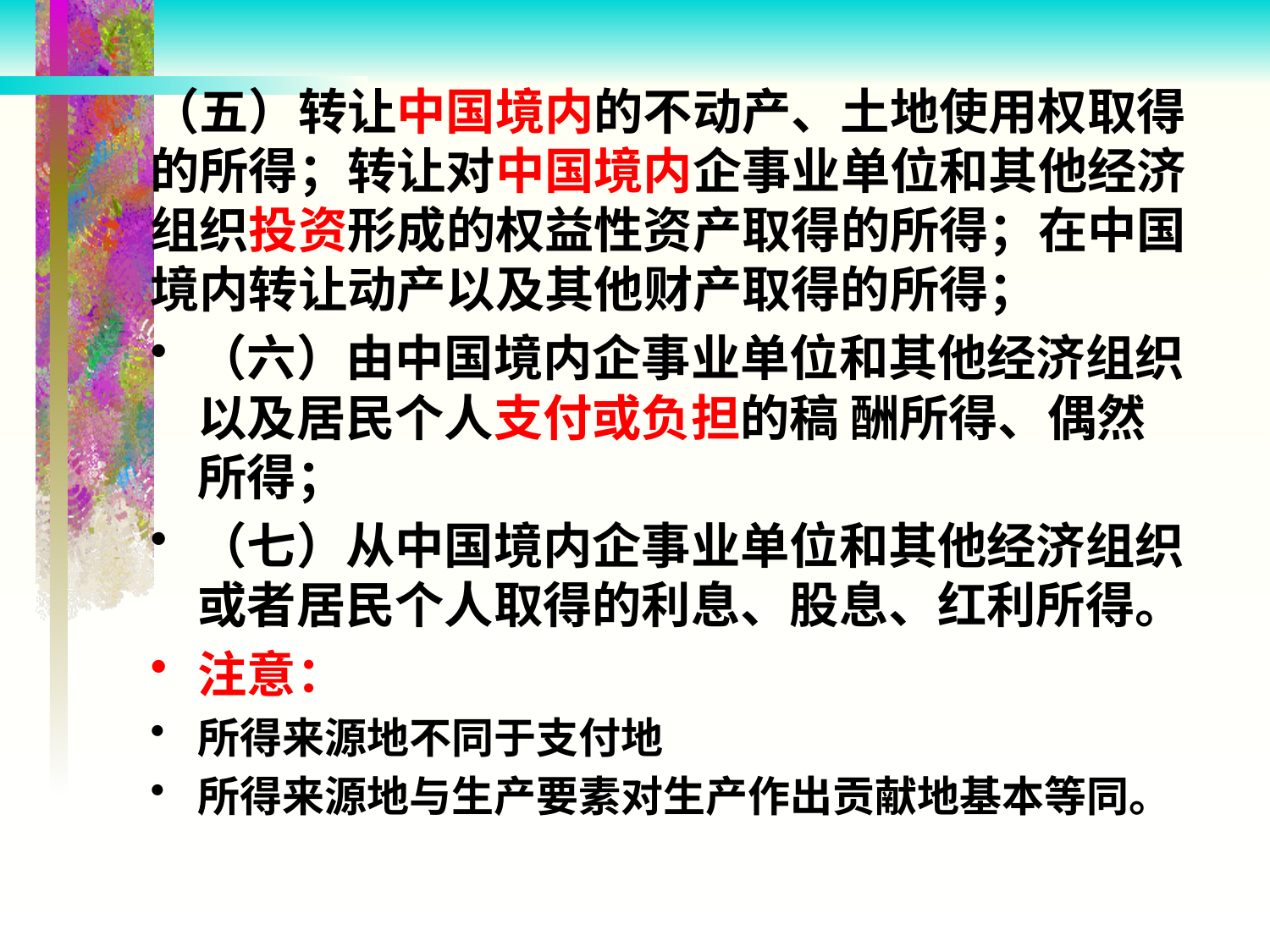

（五）转让中国境内的不动产、土地使用权取得的所得；转让对中国境内企事业单位和其他经济组织投资形成的权益性资产取得的所得；在中国境内转让动产以及其他财产取得的所得；
（六）由中国境内企事业单位和其他经济组织以及居民个人支付或负担的稿 酬所得、偶然所得；
（七）从中国境内企事业单位和其他经济组织或者居民个人取得的利息、股息、红利所得。
注意：
所得来源地不同于支付地
所得来源地与生产要素对生产作出贡献地基本等同。